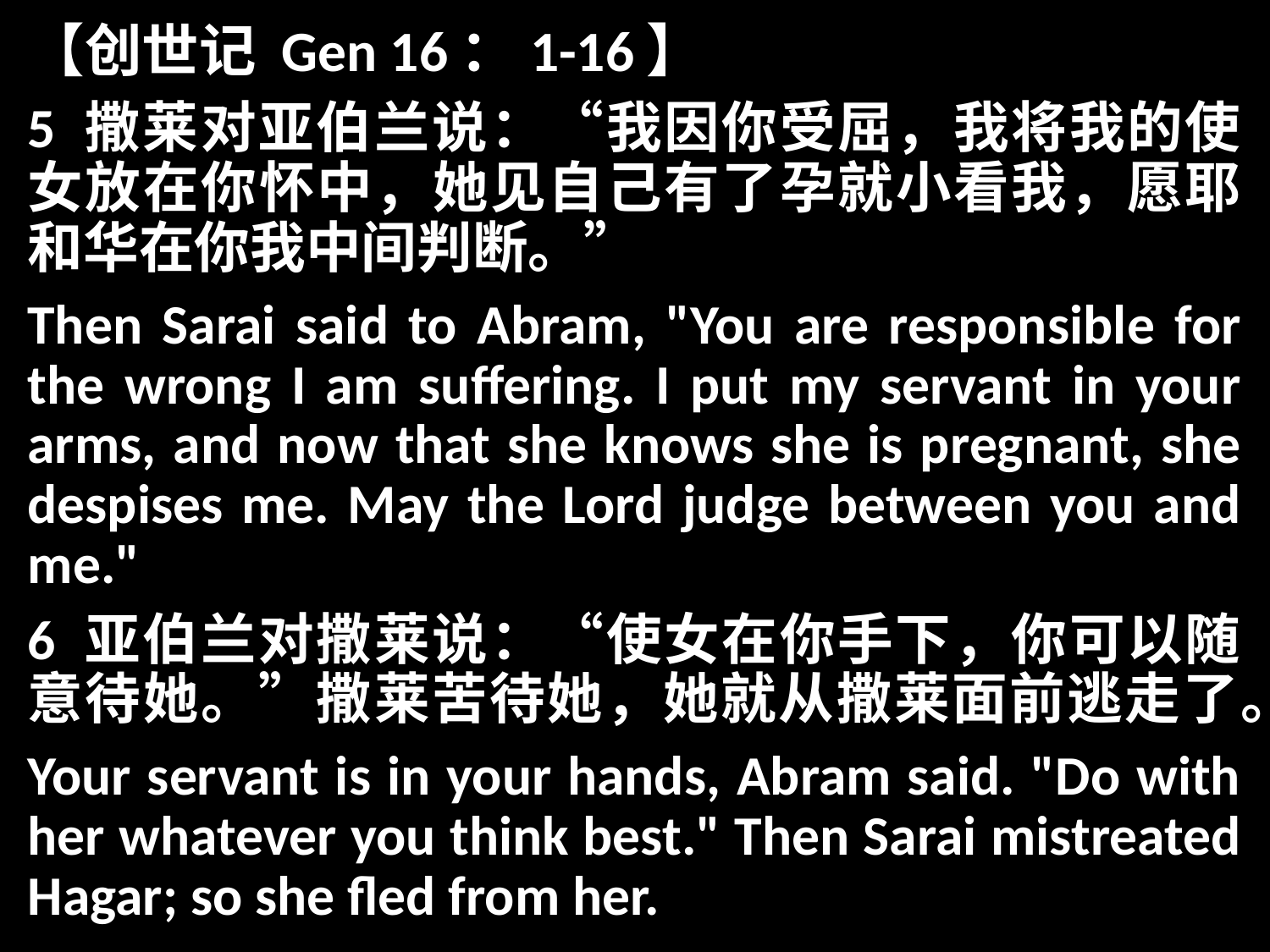

【创世记 Gen 16：1-16】
5 撒莱对亚伯兰说：“我因你受屈，我将我的使女放在你怀中，她见自己有了孕就小看我，愿耶和华在你我中间判断。”
Then Sarai said to Abram, "You are responsible for the wrong I am suffering. I put my servant in your arms, and now that she knows she is pregnant, she despises me. May the Lord judge between you and me."
6 亚伯兰对撒莱说：“使女在你手下，你可以随意待她。”撒莱苦待她，她就从撒莱面前逃走了。
Your servant is in your hands, Abram said. "Do with her whatever you think best." Then Sarai mistreated Hagar; so she fled from her.